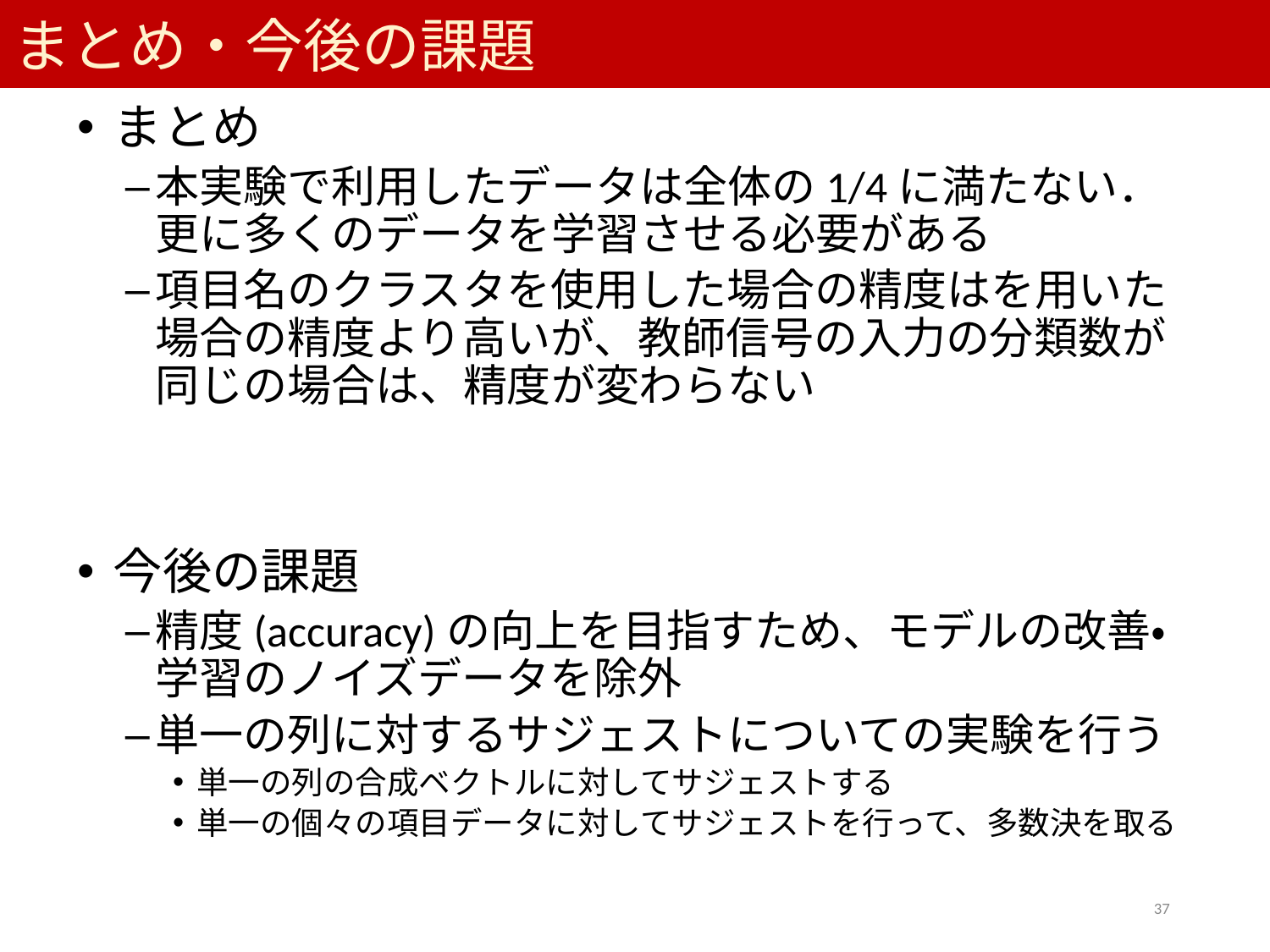

# まとめ・今後の課題
まとめ
本実験で利用したデータは全体の1/4に満たない．更に多くのデータを学習させる必要がある
項目名のクラスタを使用した場合の精度はを用いた場合の精度より高いが、教師信号の入力の分類数が同じの場合は、精度が変わらない

今後の課題
精度(accuracy)の向上を目指すため、モデルの改善・学習のノイズデータを除外
単一の列に対するサジェストについての実験を行う
単一の列の合成ベクトルに対してサジェストする
単一の個々の項目データに対してサジェストを行って、多数決を取る

37